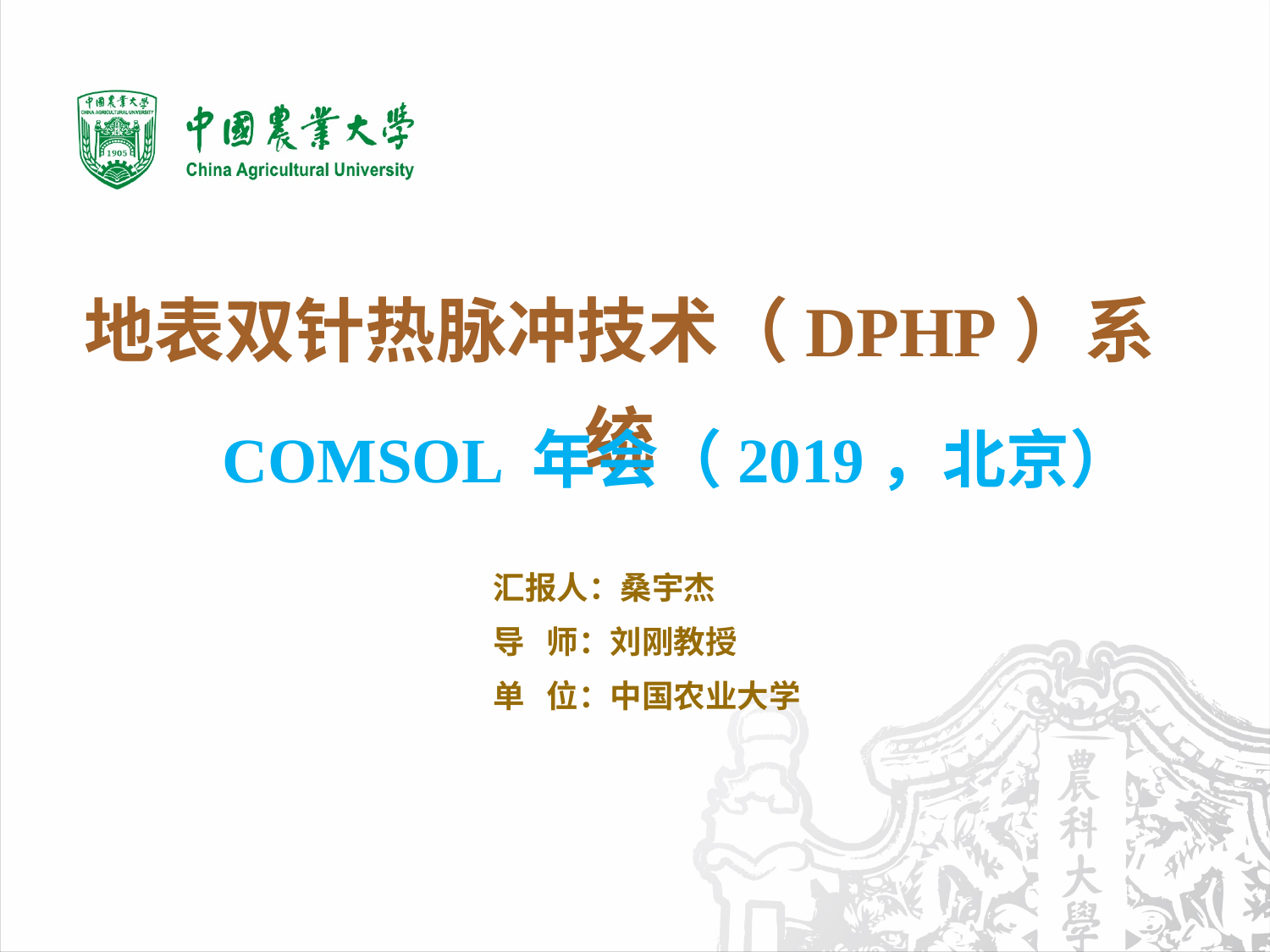

# 地表双针热脉冲技术（DPHP）系统
COMSOL 年会（2019，北京）
汇报人：桑宇杰
导   师：刘刚教授
单   位：中国农业大学